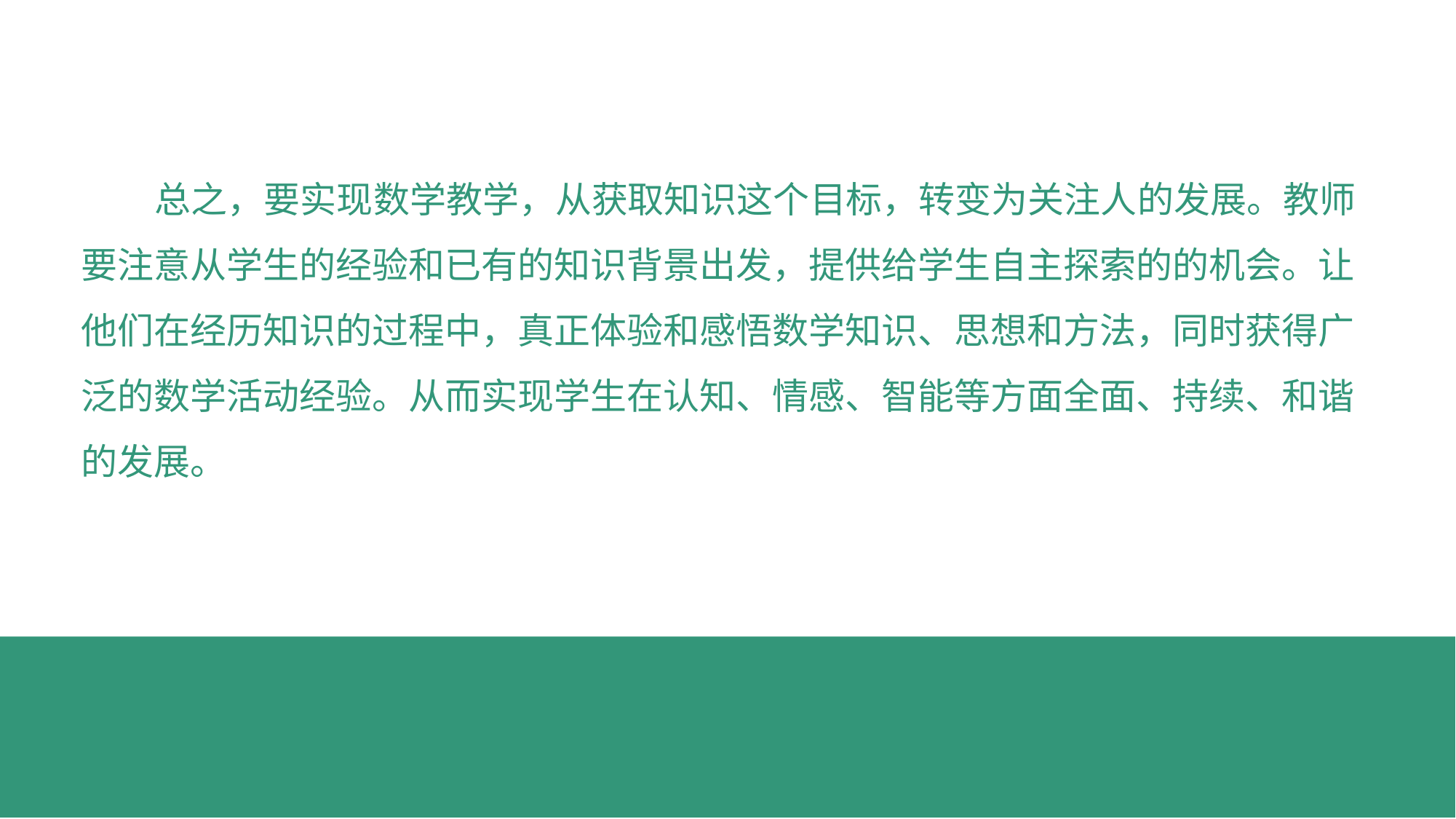

总之，要实现数学教学，从获取知识这个目标，转变为关注人的发展。教师要注意从学生的经验和已有的知识背景出发，提供给学生自主探索的的机会。让他们在经历知识的过程中，真正体验和感悟数学知识、思想和方法，同时获得广泛的数学活动经验。从而实现学生在认知、情感、智能等方面全面、持续、和谐的发展。